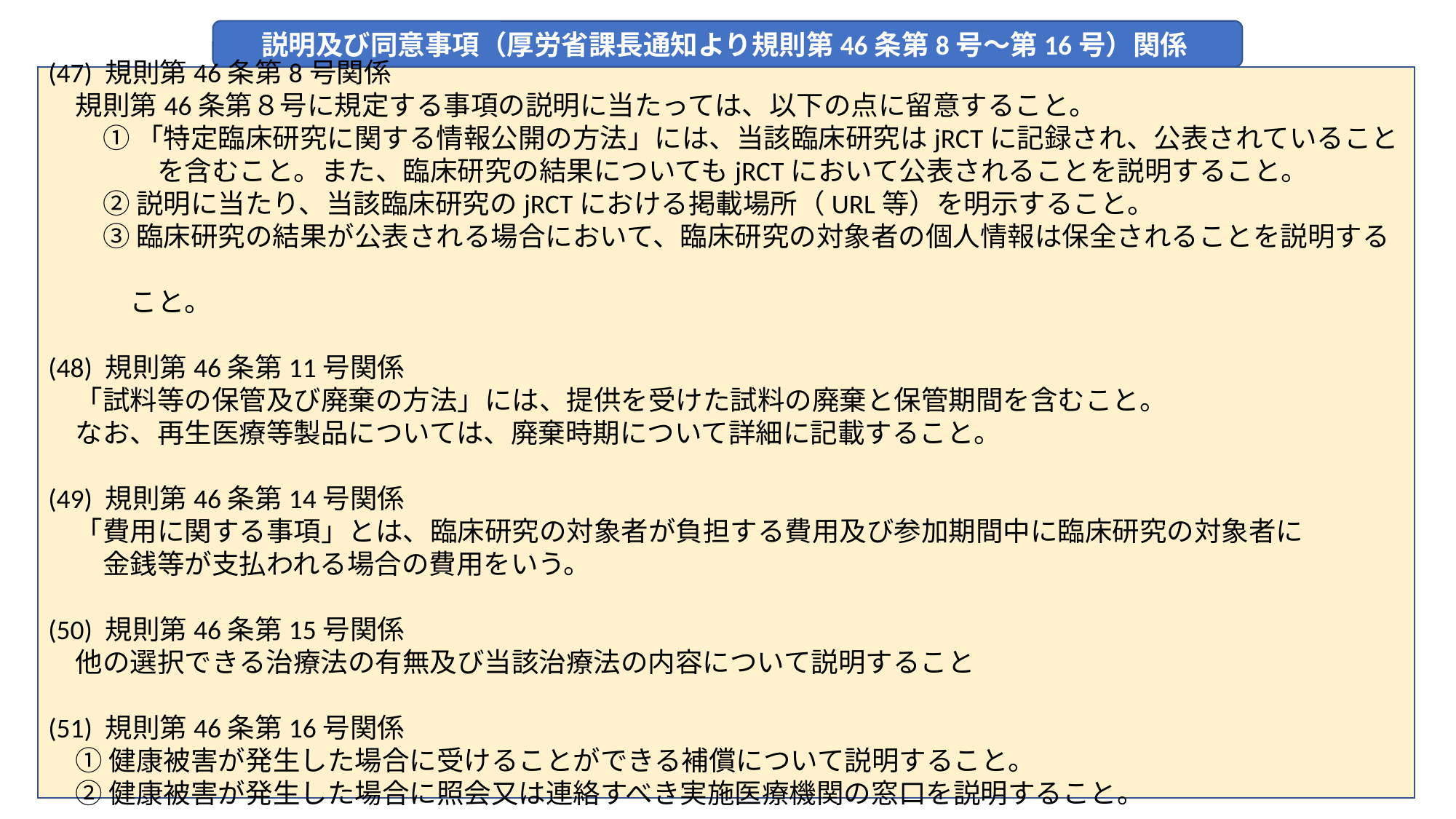

説明及び同意事項（厚労省課長通知より規則第46条第8号～第16号）関係
(47) 規則第46条第8号関係
　規則第46条第８号に規定する事項の説明に当たっては、以下の点に留意すること。
　　① 「特定臨床研究に関する情報公開の方法」には、当該臨床研究はjRCTに記録され、公表されていること
　　　　を含むこと。また、臨床研究の結果についてもjRCTにおいて公表されることを説明すること。
　　② 説明に当たり、当該臨床研究のjRCTにおける掲載場所（URL等）を明示すること。
　　③ 臨床研究の結果が公表される場合において、臨床研究の対象者の個人情報は保全されることを説明する
　　　こと。

(48) 規則第46条第11号関係
　「試料等の保管及び廃棄の方法」には、提供を受けた試料の廃棄と保管期間を含むこと。
　なお、再生医療等製品については、廃棄時期について詳細に記載すること。

(49) 規則第46条第14号関係
　「費用に関する事項」とは、臨床研究の対象者が負担する費用及び参加期間中に臨床研究の対象者に
　　金銭等が支払われる場合の費用をいう。

(50) 規則第46条第15号関係
　他の選択できる治療法の有無及び当該治療法の内容について説明すること

(51) 規則第46条第16号関係
　① 健康被害が発生した場合に受けることができる補償について説明すること。
　② 健康被害が発生した場合に照会又は連絡すべき実施医療機関の窓口を説明すること。